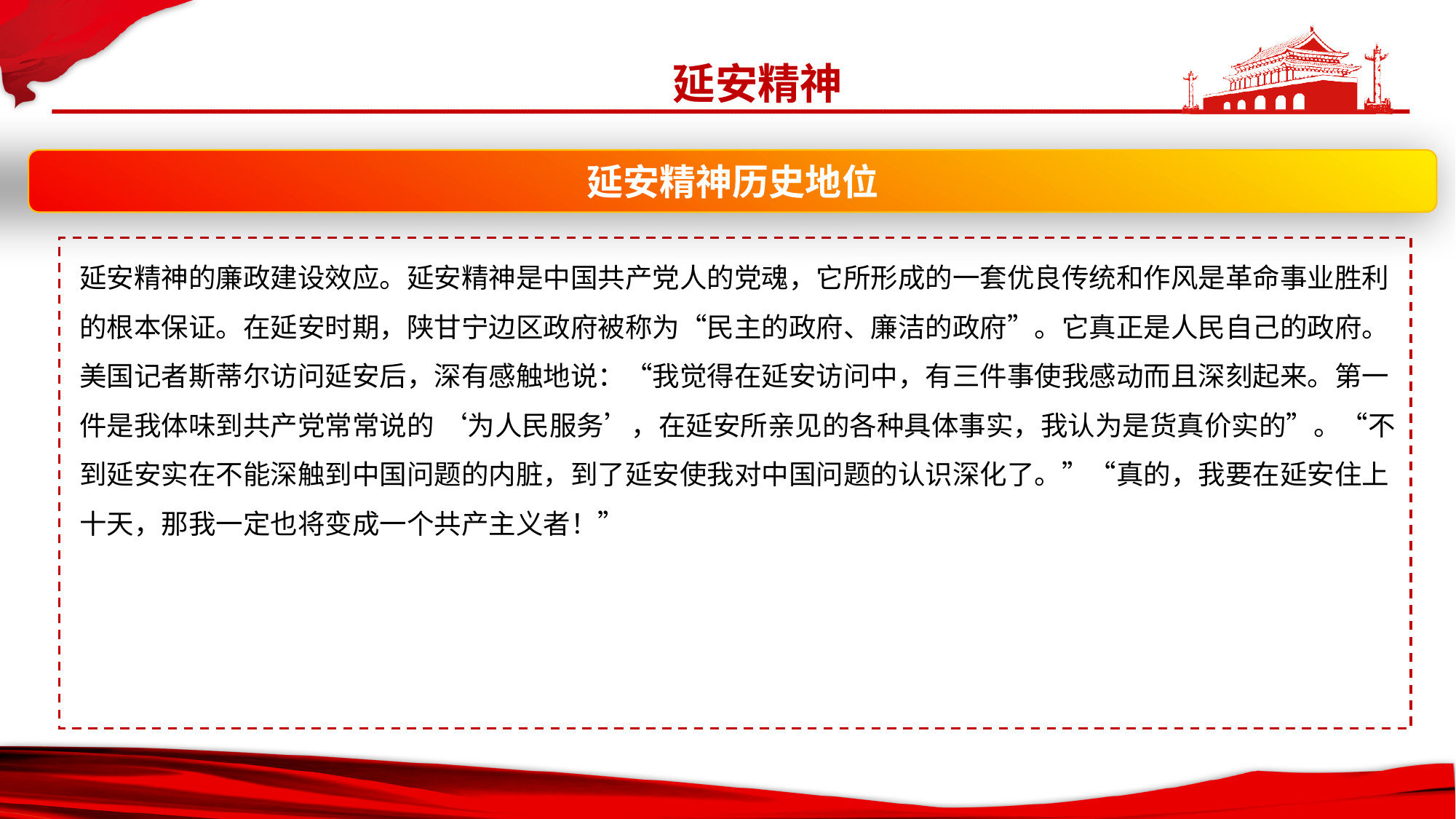

延安精神
延安精神历史地位

延安精神的廉政建设效应。延安精神是中国共产党人的党魂，它所形成的一套优良传统和作风是革命事业胜利的根本保证。在延安时期，陕甘宁边区政府被称为“民主的政府、廉洁的政府”。它真正是人民自己的政府。美国记者斯蒂尔访问延安后，深有感触地说：“我觉得在延安访问中，有三件事使我感动而且深刻起来。第一件是我体味到共产党常常说的 ‘为人民服务’，在延安所亲见的各种具体事实，我认为是货真价实的”。“不到延安实在不能深触到中国问题的内脏，到了延安使我对中国问题的认识深化了。”“真的，我要在延安住上十天，那我一定也将变成一个共产主义者！”